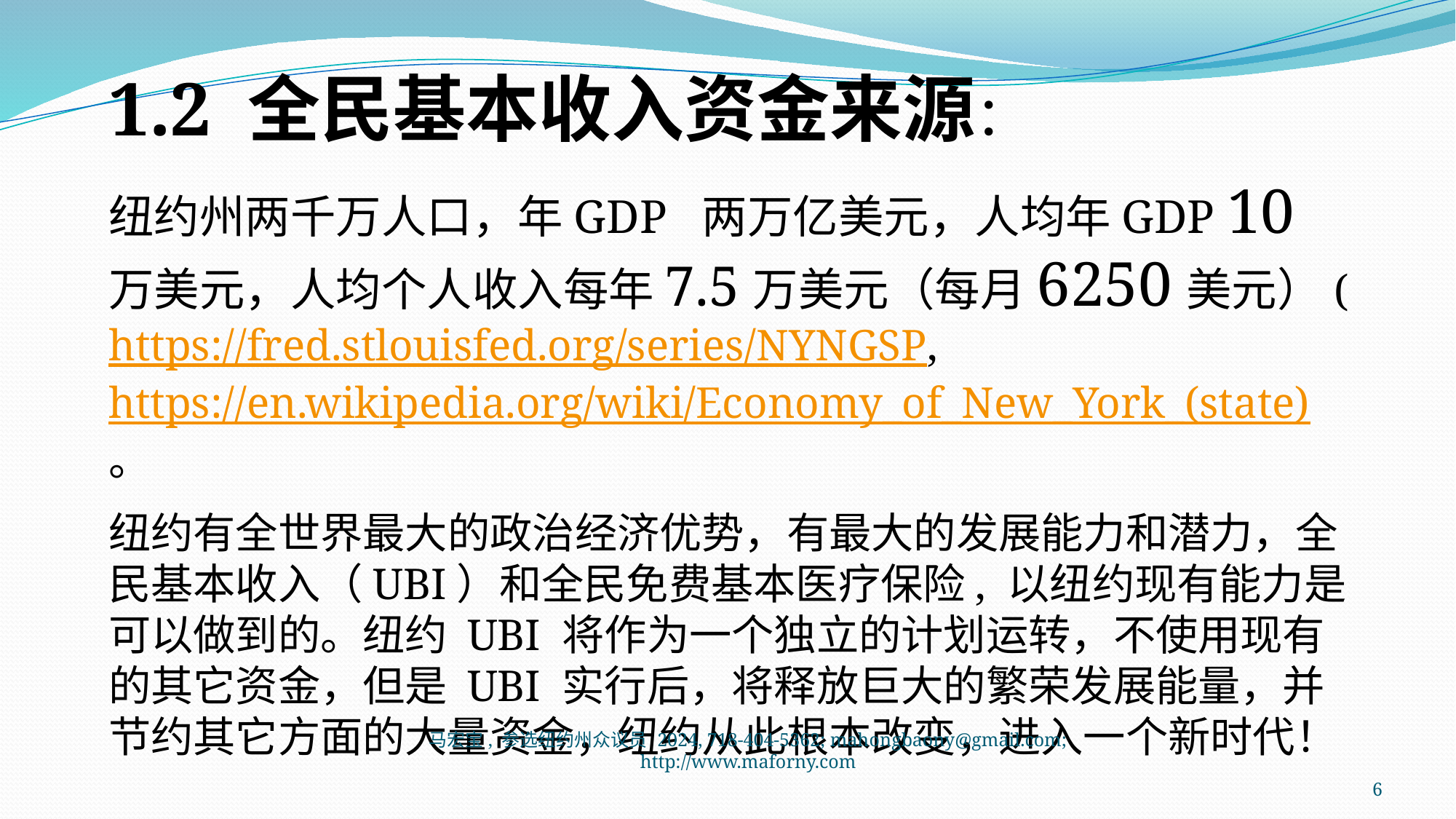

1.2 全民基本收入资金来源：

纽约州两千万人口，年GDP  两万亿美元，人均年GDP 10万美元，人均个人收入每年7.5万美元（每月6250美元）(https://fred.stlouisfed.org/series/NYNGSP, https://en.wikipedia.org/wiki/Economy_of_New_York_(state)。

纽约有全世界最大的政治经济优势，有最大的发展能力和潜力，全民基本收入（UBI）和全民免费基本医疗保险, 以纽约现有能力是可以做到的。纽约 UBI 将作为一个独立的计划运转，不使用现有的其它资金，但是 UBI 实行后，将释放巨大的繁荣发展能量，并节约其它方面的大量资金，纽约从此根本改变，进入一个新时代！
马宏宝, 参选纽约州众议员 2024, 718-404-5362; mahongbaony@gmail.com; http://www.maforny.com
6